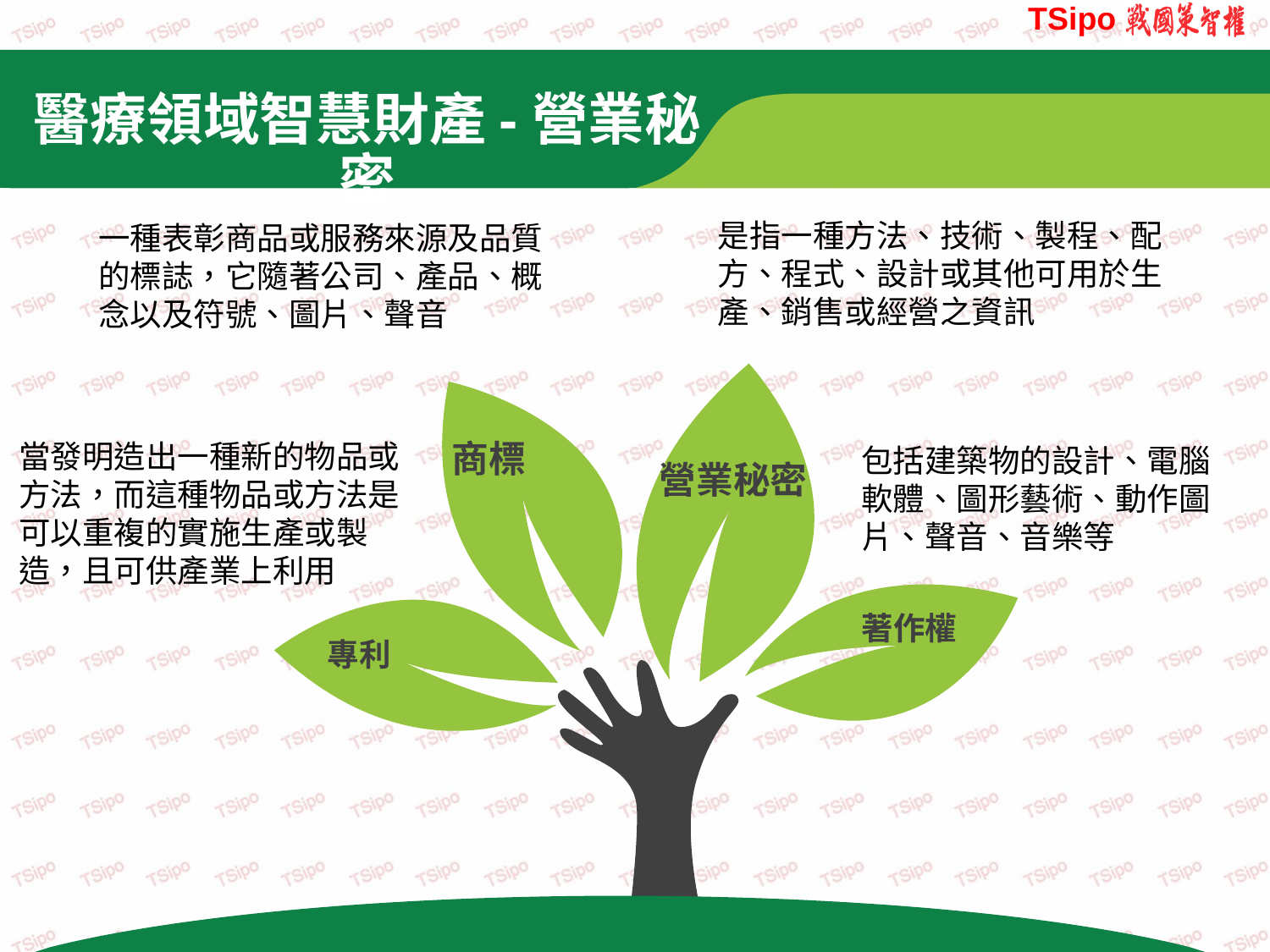

醫療領域智慧財產-營業秘密
是指一種方法、技術、製程、配方、程式、設計或其他可用於生產、銷售或經營之資訊
一種表彰商品或服務來源及品質的標誌，它隨著公司、產品、概念以及符號、圖片、聲音

商標
當發明造出一種新的物品或方法，而這種物品或方法是可以重複的實施生產或製造，且可供產業上利用
營業秘密
包括建築物的設計、電腦軟體、圖形藝術、動作圖片、聲音、音樂等

著作權
專利